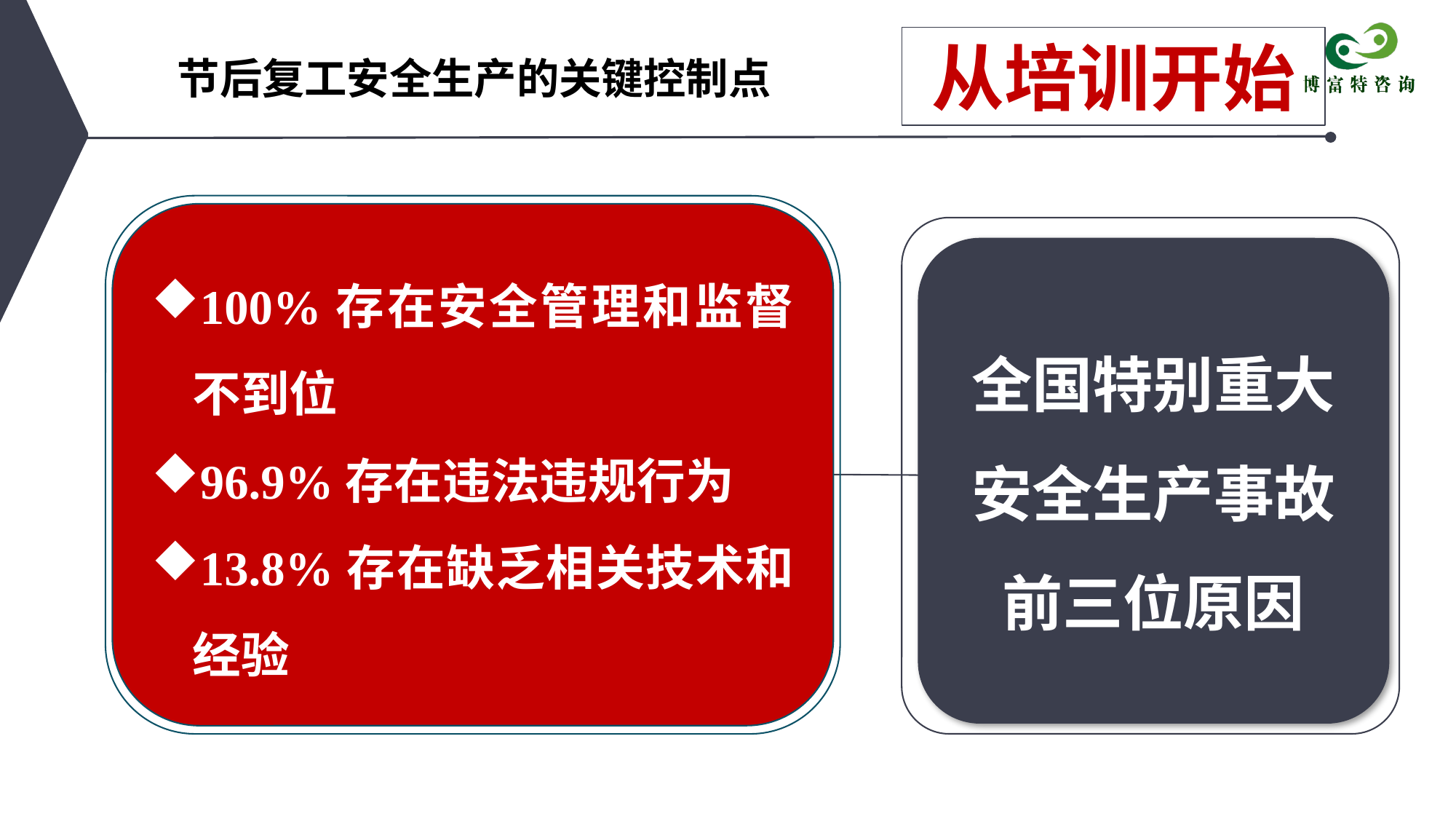

从培训开始
节后复工安全生产的关键控制点

100%存在安全管理和监督不到位
96.9%存在违法违规行为
13.8%存在缺乏相关技术和经验
全国特别重大安全生产事故前三位原因